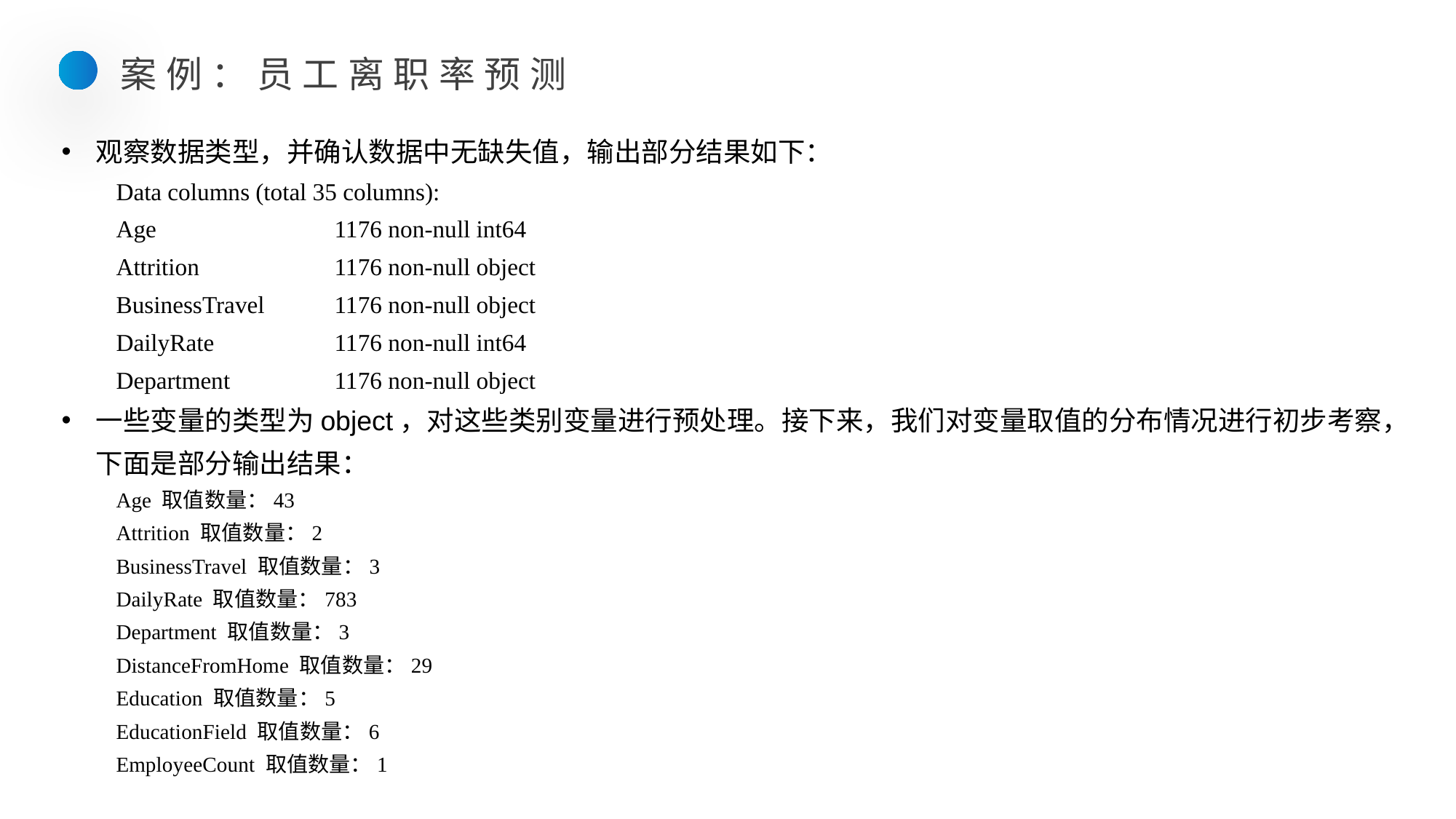

案例：员工离职率预测

观察数据类型，并确认数据中无缺失值，输出部分结果如下：
Data columns (total 35 columns):
Age		1176 non-null int64
Attrition		1176 non-null object
BusinessTravel	1176 non-null object
DailyRate		1176 non-null int64
Department   	1176 non-null object
一些变量的类型为object，对这些类别变量进行预处理。接下来，我们对变量取值的分布情况进行初步考察，下面是部分输出结果：
Age 取值数量：43
Attrition 取值数量：2
BusinessTravel 取值数量：3
DailyRate 取值数量：783
Department 取值数量：3
DistanceFromHome 取值数量：29
Education 取值数量：5
EducationField 取值数量：6
EmployeeCount 取值数量：1